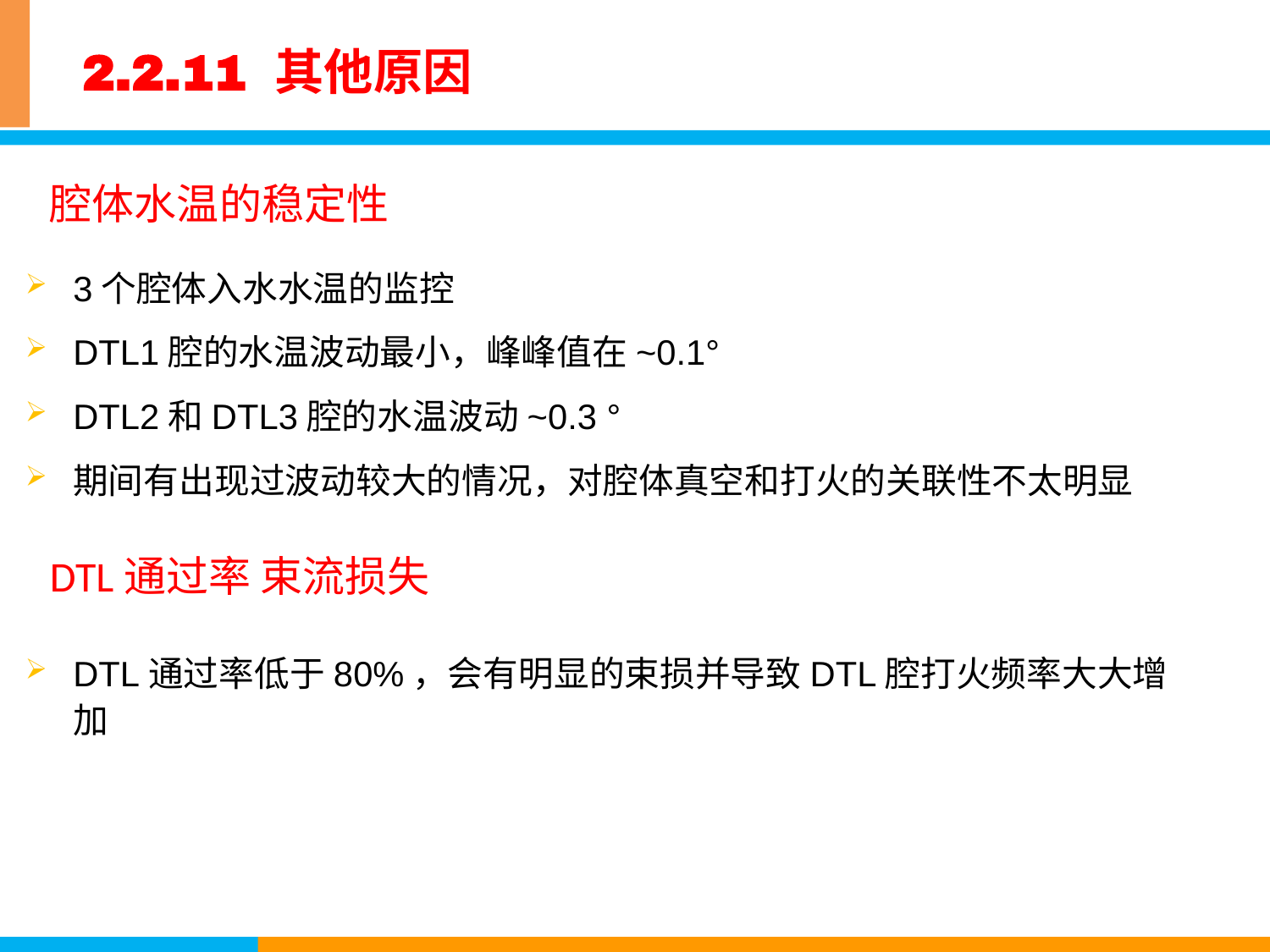

# 2.2.11 其他原因
腔体水温的稳定性
3个腔体入水水温的监控
DTL1腔的水温波动最小，峰峰值在~0.1°
DTL2和DTL3腔的水温波动~0.3 °
期间有出现过波动较大的情况，对腔体真空和打火的关联性不太明显

DTL通过率低于80%，会有明显的束损并导致DTL腔打火频率大大增加

DTL通过率 束流损失